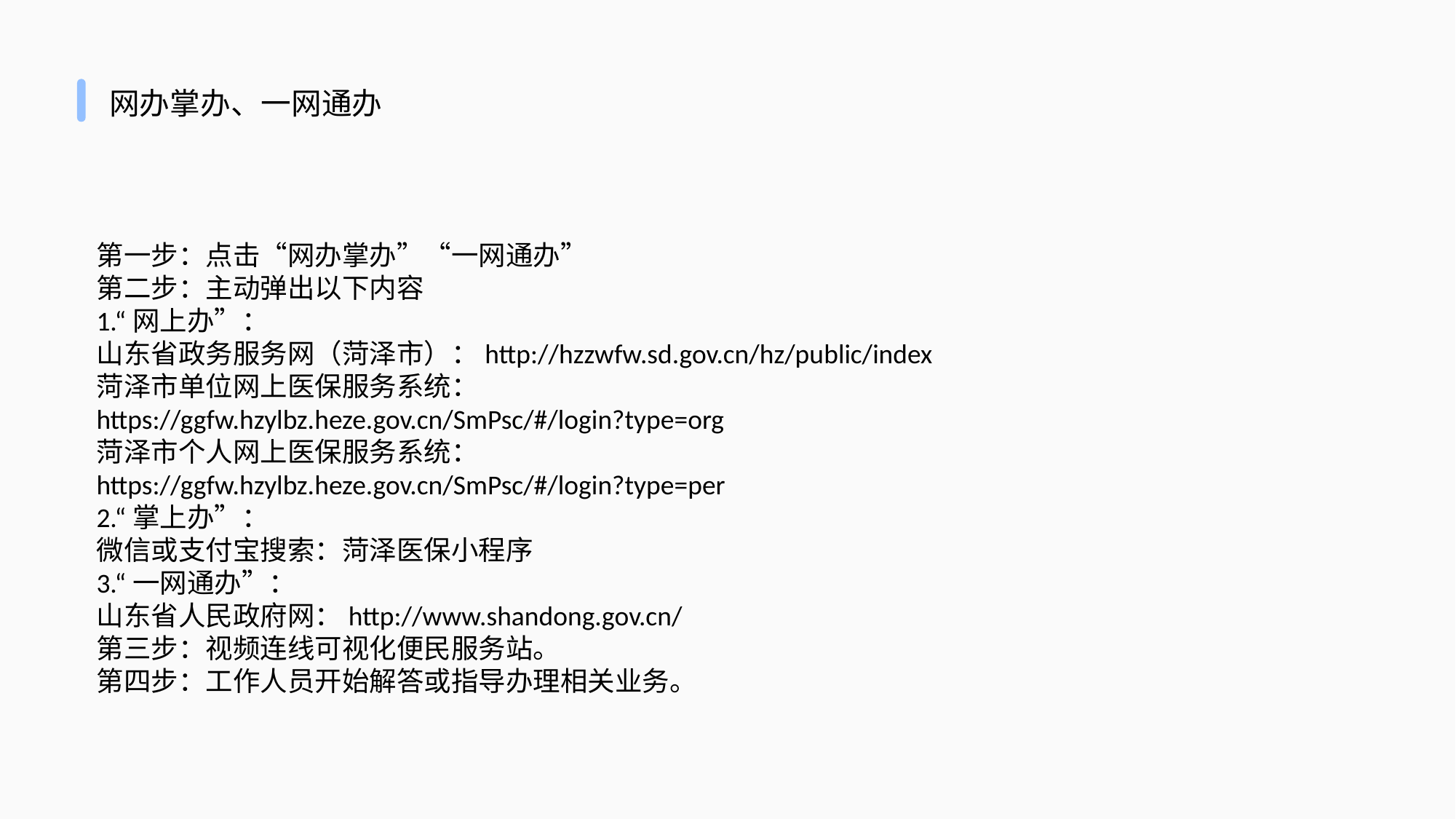

网办掌办、一网通办

第一步：点击“网办掌办”“一网通办”
第二步：主动弹出以下内容
1.“网上办”：
山东省政务服务网（菏泽市）：http://hzzwfw.sd.gov.cn/hz/public/index
菏泽市单位网上医保服务系统：
https://ggfw.hzylbz.heze.gov.cn/SmPsc/#/login?type=org
菏泽市个人网上医保服务系统：
https://ggfw.hzylbz.heze.gov.cn/SmPsc/#/login?type=per
2.“掌上办”：
微信或支付宝搜索：菏泽医保小程序
3.“一网通办”：
山东省人民政府网：http://www.shandong.gov.cn/
第三步：视频连线可视化便民服务站。
第四步：工作人员开始解答或指导办理相关业务。